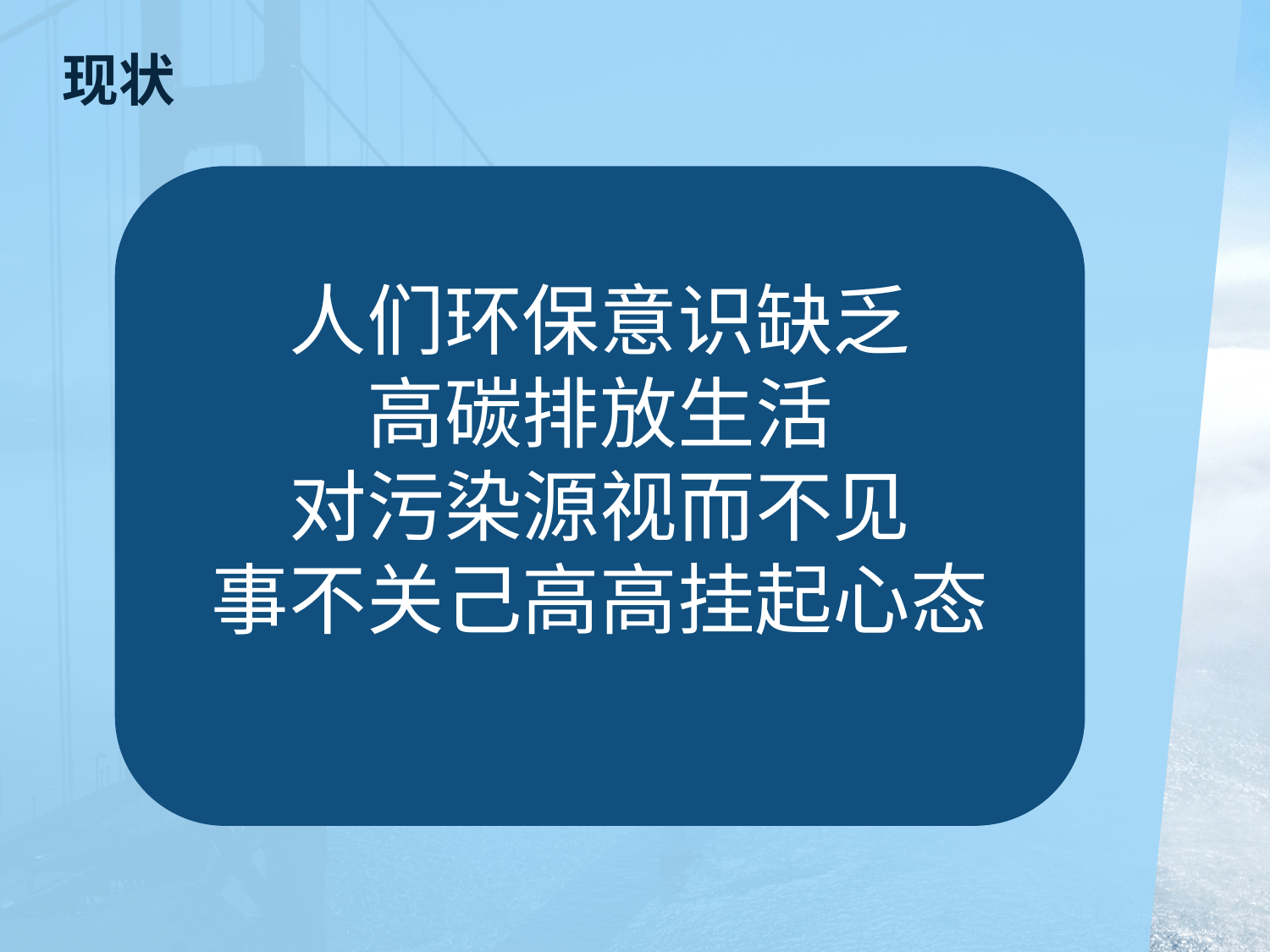

# 现状

人们环保意识缺乏
高碳排放生活
对污染源视而不见
事不关己高高挂起心态